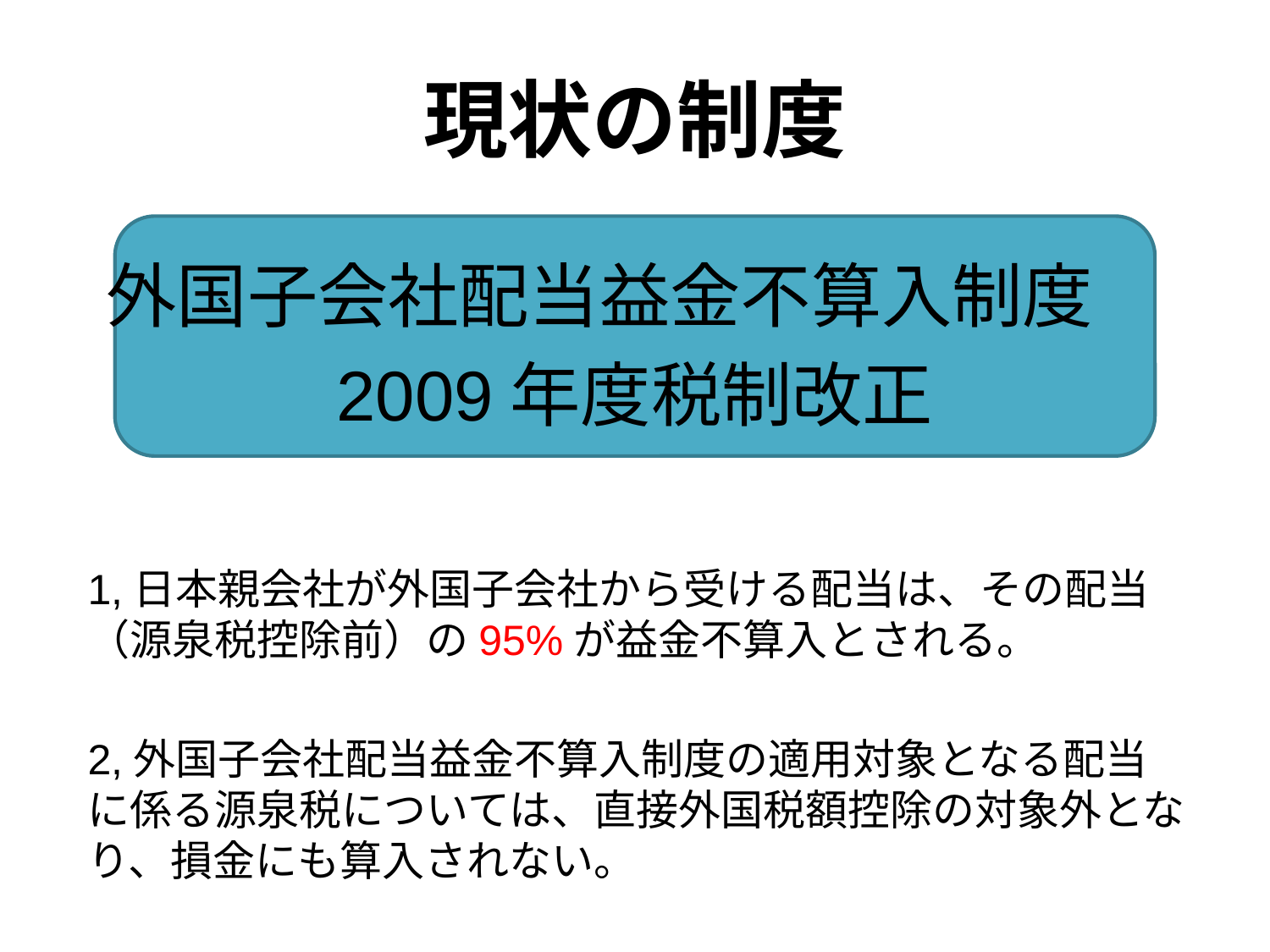

# 現状の制度

外国子会社配当益金不算入制度
2009年度税制改正
1,日本親会社が外国子会社から受ける配当は、その配当（源泉税控除前）の95%が益金不算入とされる。
2,外国子会社配当益金不算入制度の適用対象となる配当に係る源泉税については、直接外国税額控除の対象外となり、損金にも算入されない。